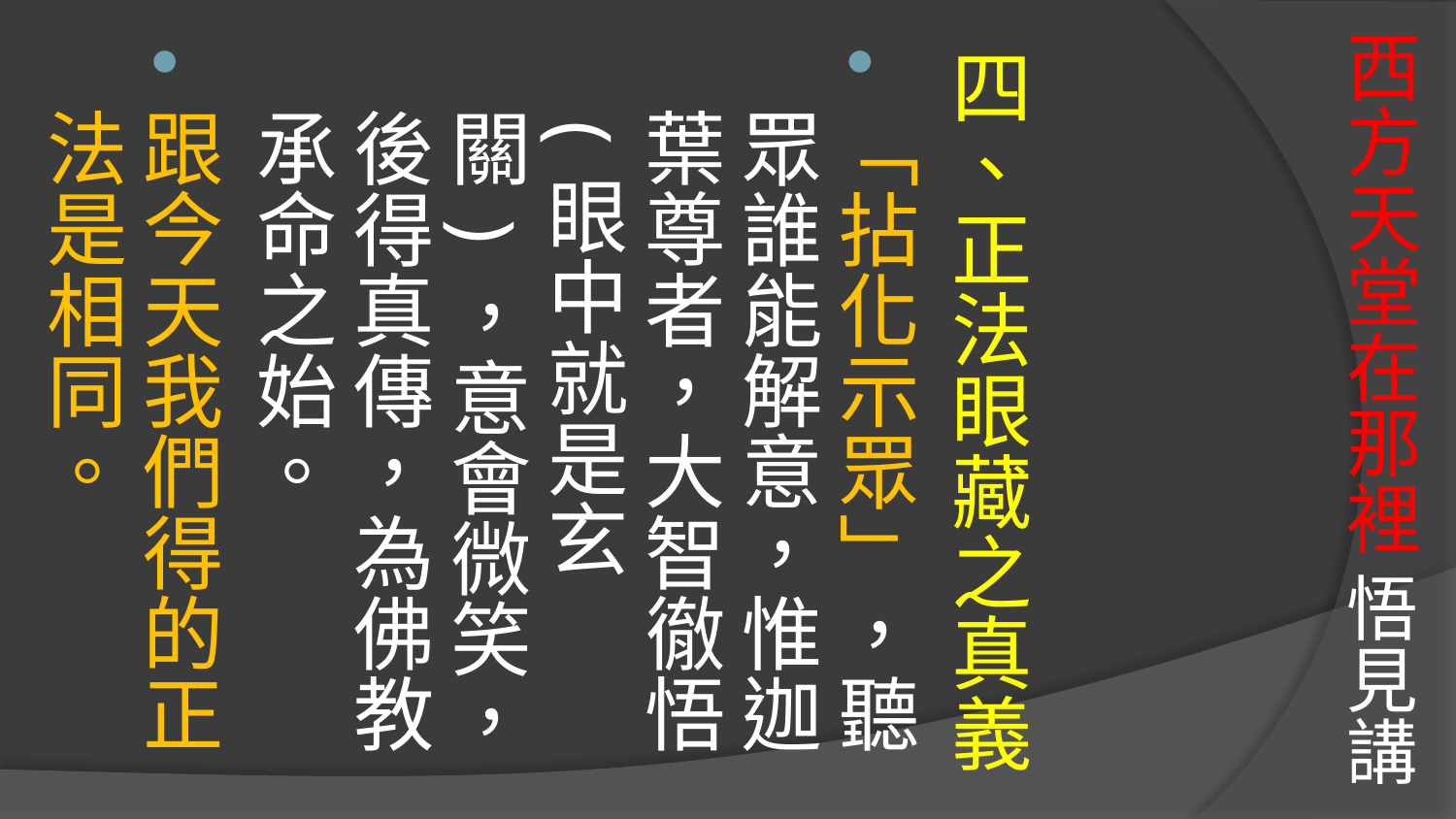

# 西方天堂在那裡 悟見講
四、正法眼藏之真義
「拈化示眾」，聽眾誰能解意，惟迦葉尊者，大智徹悟(眼中就是玄關)，意會微笑，後得真傳，為佛教承命之始。
跟今天我們得的正法是相同。